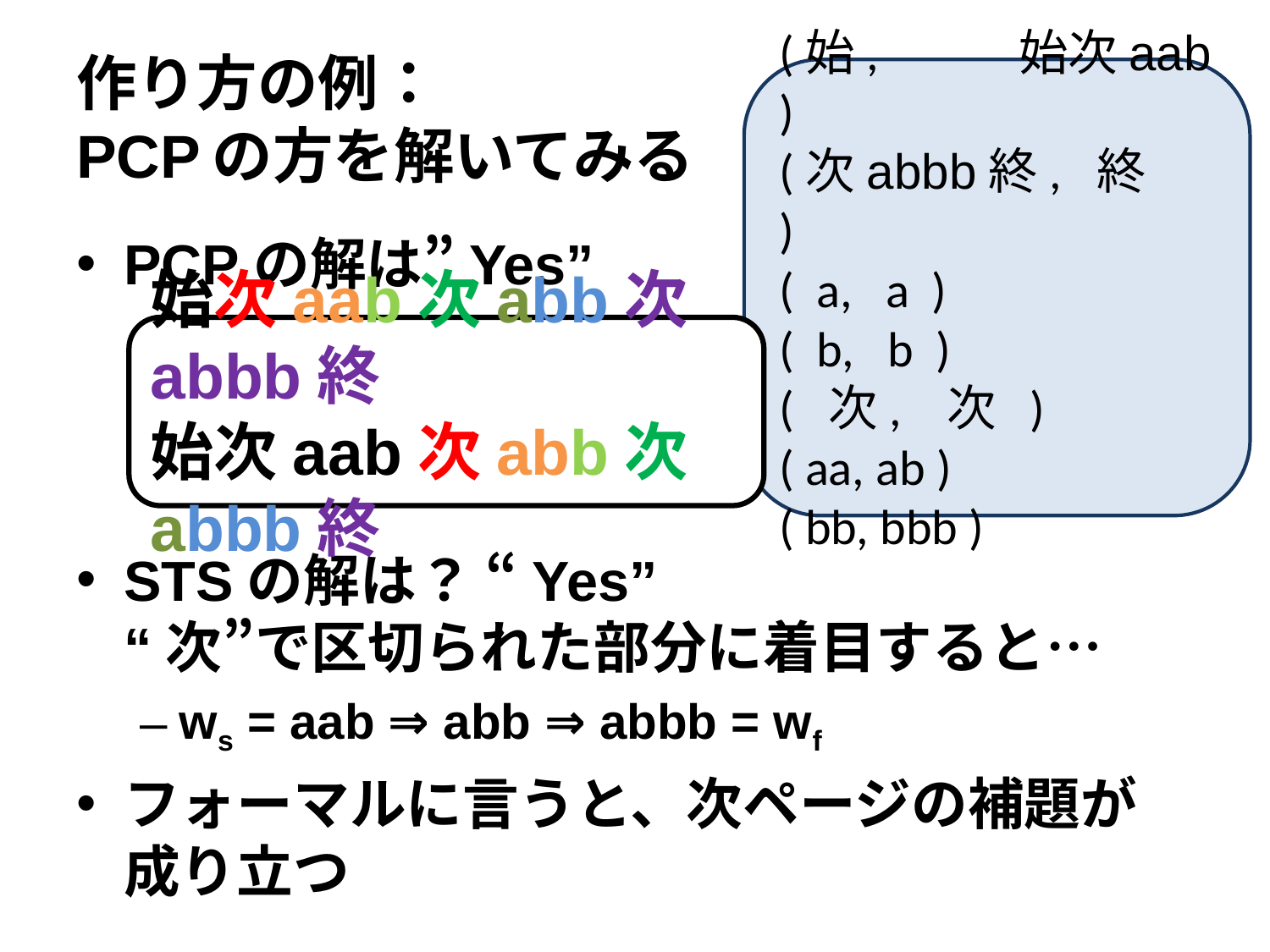

# 作り方の例： PCPの方を解いてみる
(始,	         始次aab )
(次abbb終,  終       )
(  a,   a  )
(  b,   b  )
(  次,   次  )
( aa, ab )
( bb, bbb )
PCPの解は”Yes”

STSの解は？ “Yes”
“次”で区切られた部分に着目すると…
ws = aab ⇒ abb ⇒ abbb = wf
フォーマルに言うと、次ページの補題が成り立つ
始次aab次abb次abbb終
始次aab次abb次abbb終